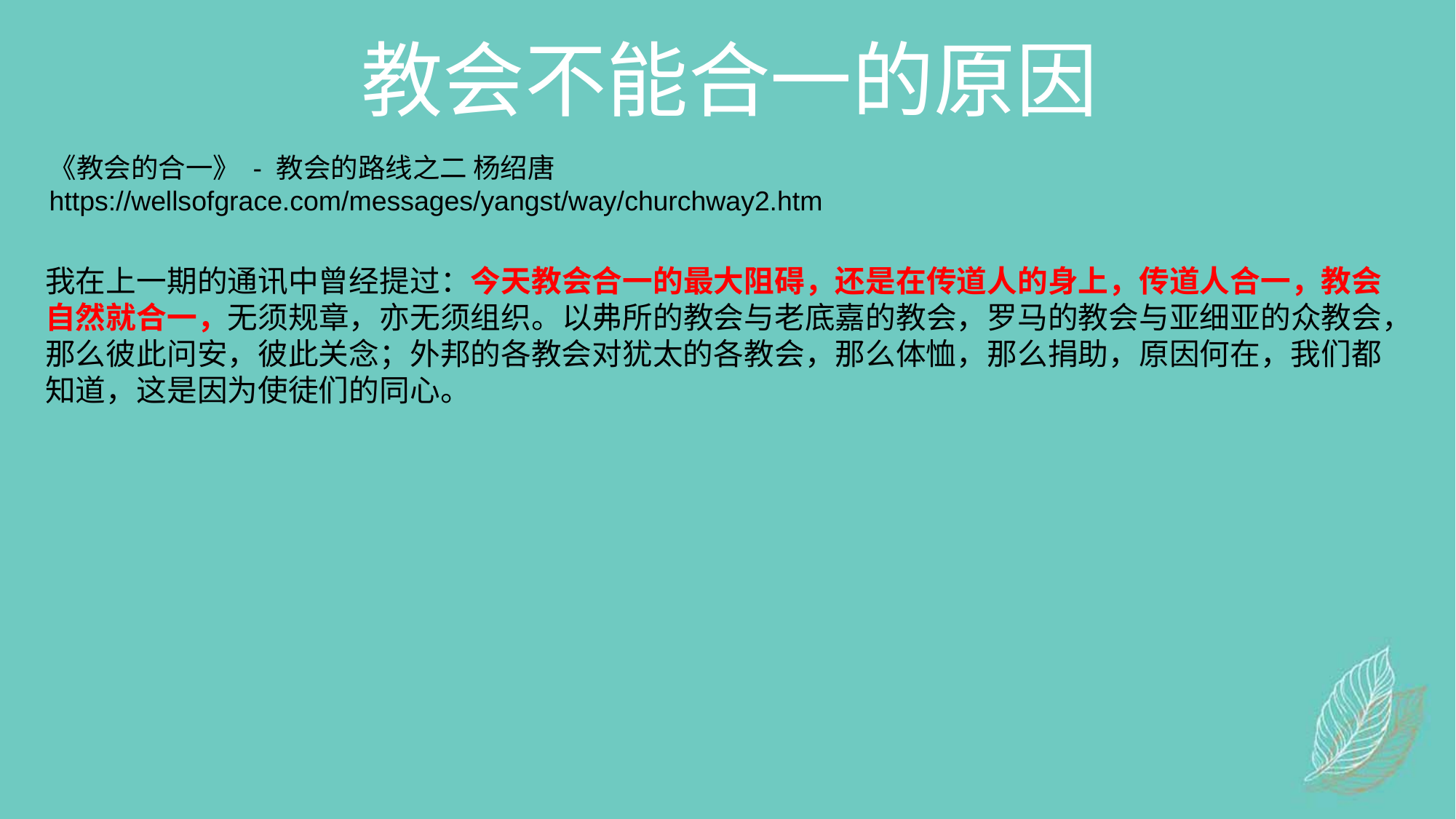

教会不能合一的原因
《教会的合一》 - 教会的路线之二 杨绍唐
https://wellsofgrace.com/messages/yangst/way/churchway2.htm
我在上一期的通讯中曾经提过：今天教会合一的最大阻碍，还是在传道人的身上，传道人合一，教会自然就合一，无须规章，亦无须组织。以弗所的教会与老底嘉的教会，罗马的教会与亚细亚的众教会，那么彼此问安，彼此关念；外邦的各教会对犹太的各教会，那么体恤，那么捐助，原因何在，我们都知道，这是因为使徒们的同心。